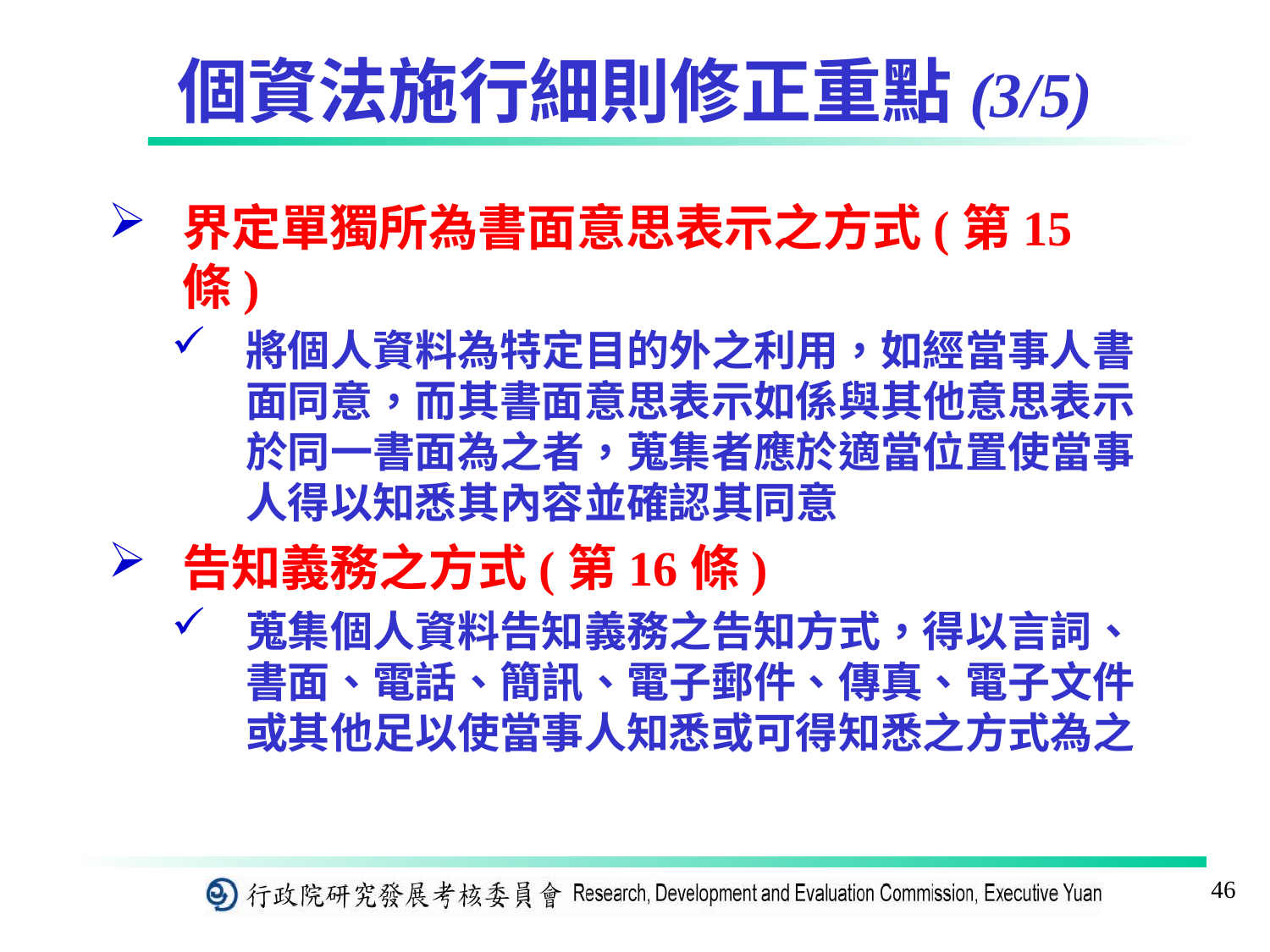

# 個資法施行細則修正重點(3/5)
界定單獨所為書面意思表示之方式(第15條)
將個人資料為特定目的外之利用，如經當事人書面同意，而其書面意思表示如係與其他意思表示於同一書面為之者，蒐集者應於適當位置使當事人得以知悉其內容並確認其同意
告知義務之方式(第16條)
蒐集個人資料告知義務之告知方式，得以言詞、書面、電話、簡訊、電子郵件、傳真、電子文件或其他足以使當事人知悉或可得知悉之方式為之
46